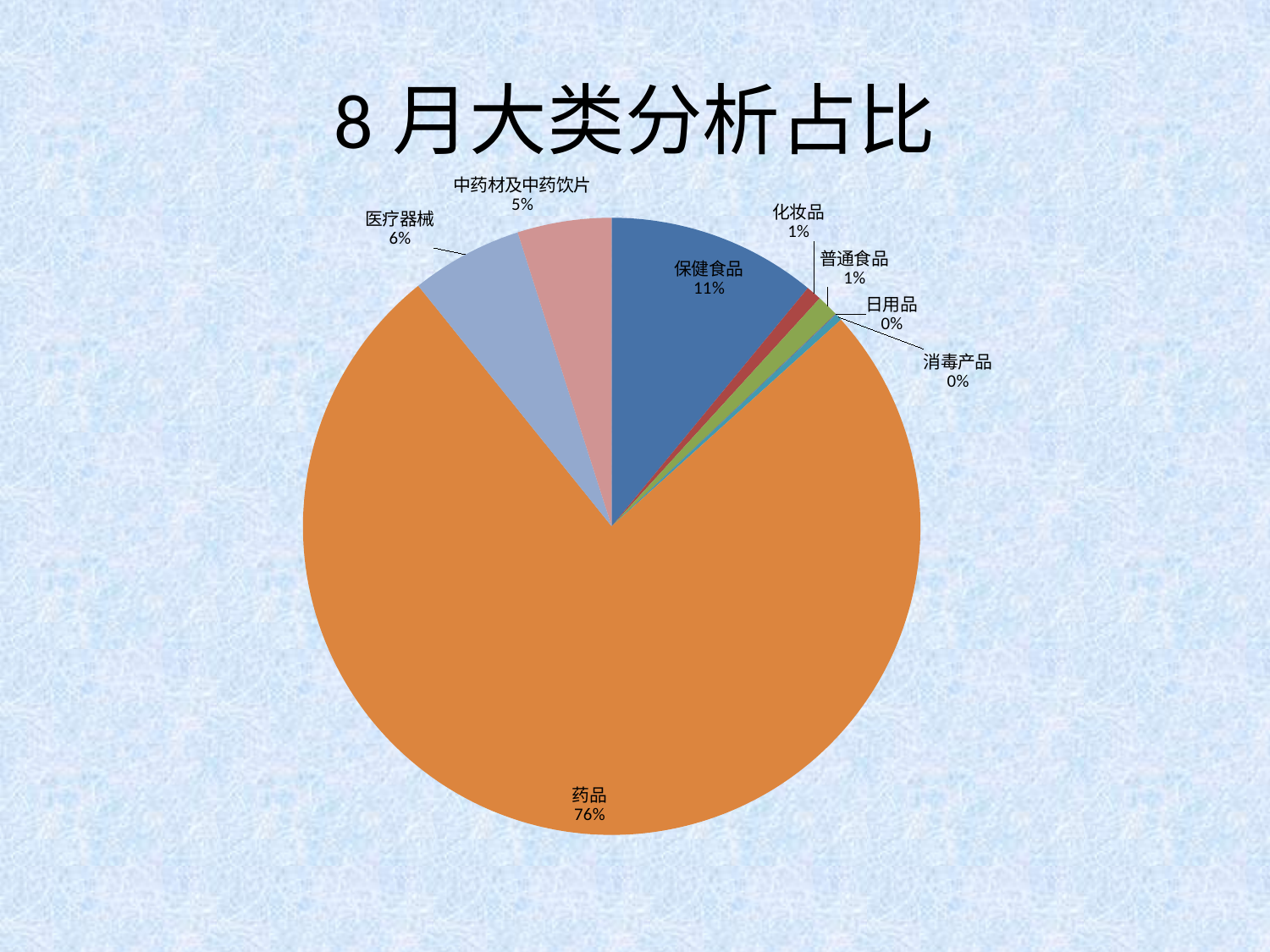

# 8月大类分析占比

### Chart

| Category | 汇总 |
|---|---|
| 保健食品 | 13338.709999999997 |
| 化妆品 | 984.19 |
| 普通食品 | 1405.1799999999996 |
| 日用品 | 43.4 |
| 消毒产品 | 449.39000000000004 |
| 药品 | 92394.15000000015 |
| 医疗器械 | 7118.670000000002 |
| 中药材及中药饮片 | 5997.37 |